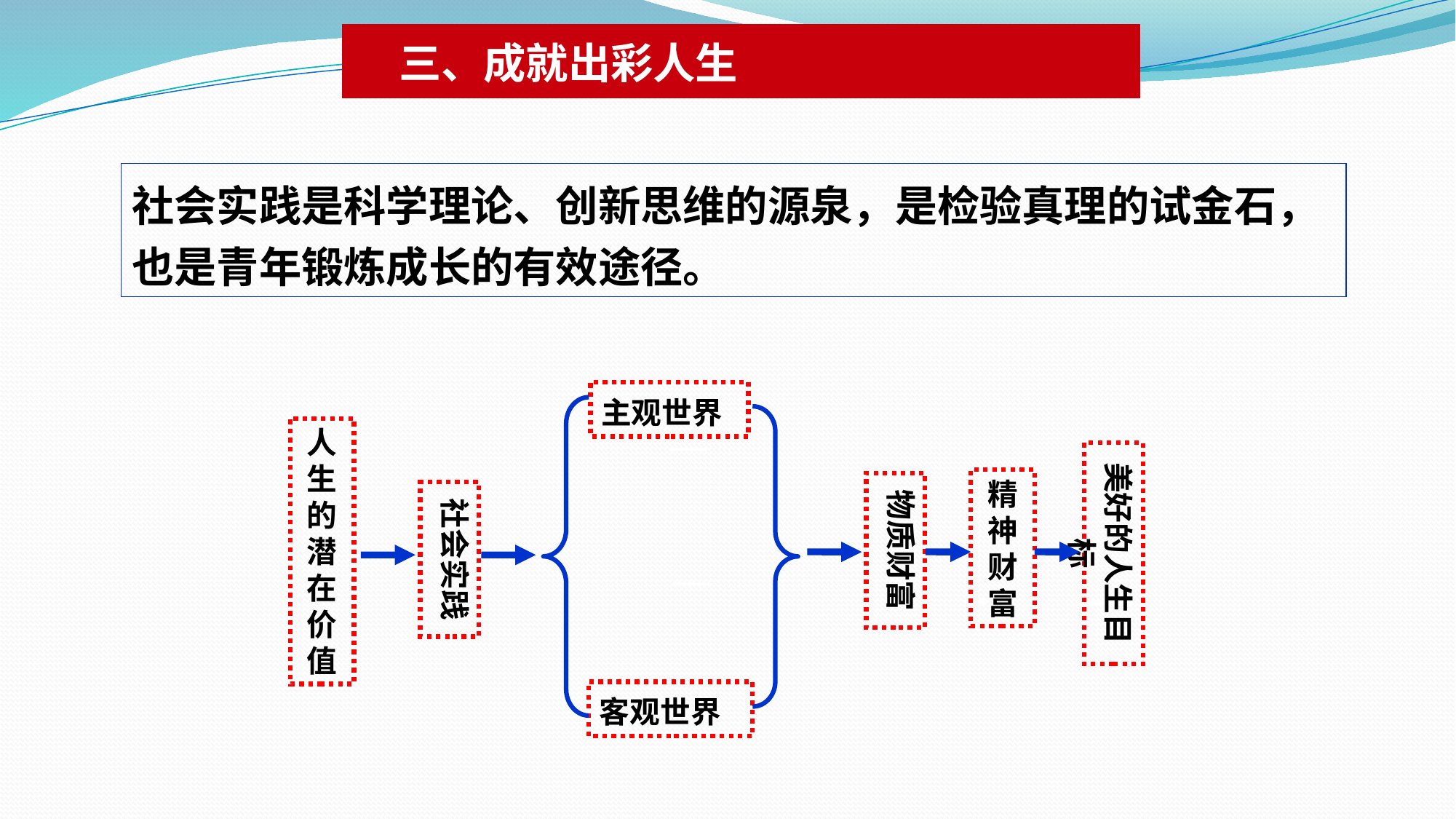

三、成就出彩人生
社会实践是科学理论、创新思维的源泉，是检验真理的试金石，也是青年锻炼成长的有效途径。
主观世界

人生的潜 在 价 值
美好的人生目标
精神财富
物质财富

客观世界

社会实践